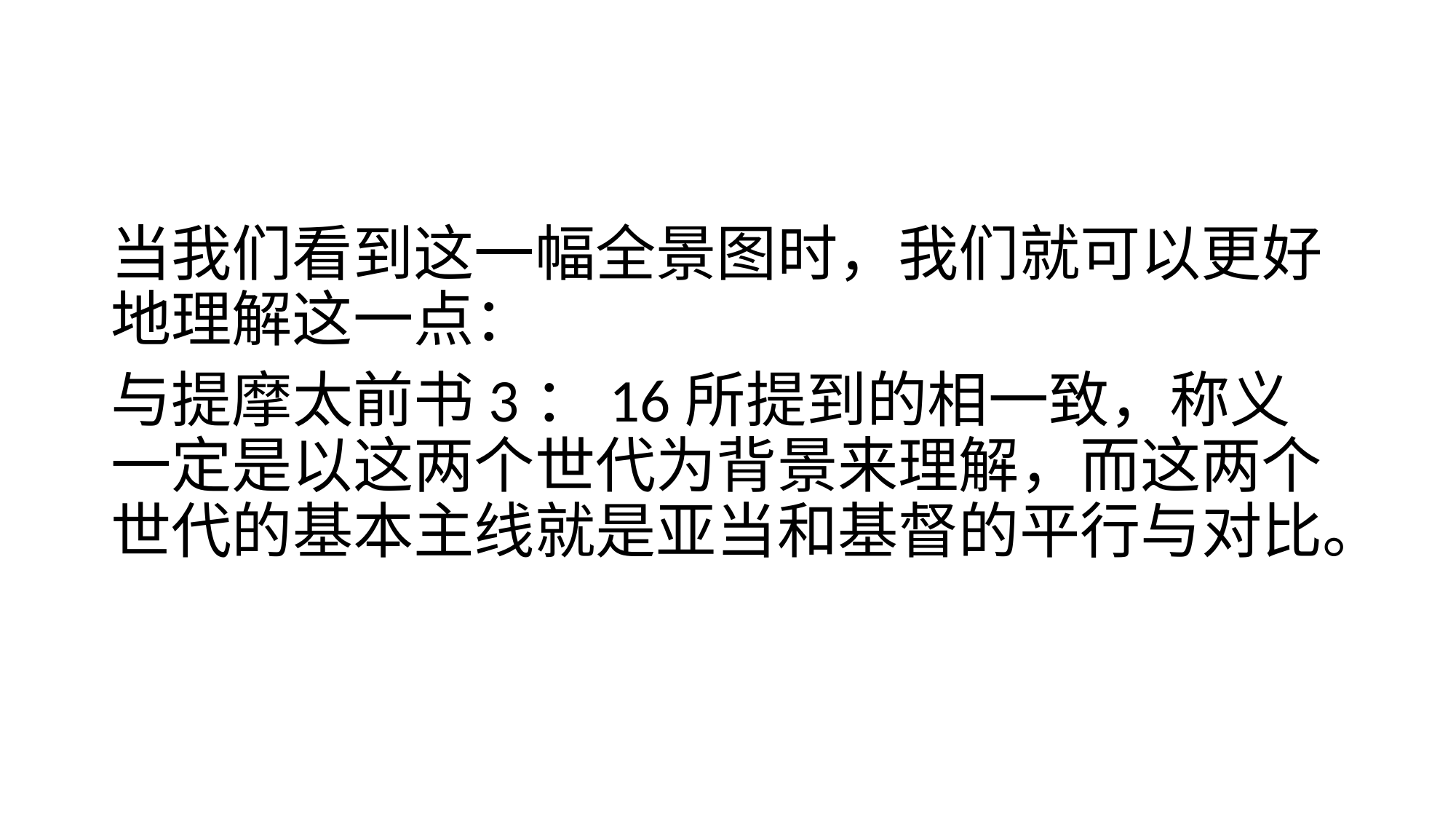

#
当我们看到这一幅全景图时，我们就可以更好地理解这一点：
与提摩太前书3：16所提到的相一致，称义一定是以这两个世代为背景来理解，而这两个世代的基本主线就是亚当和基督的平行与对比。